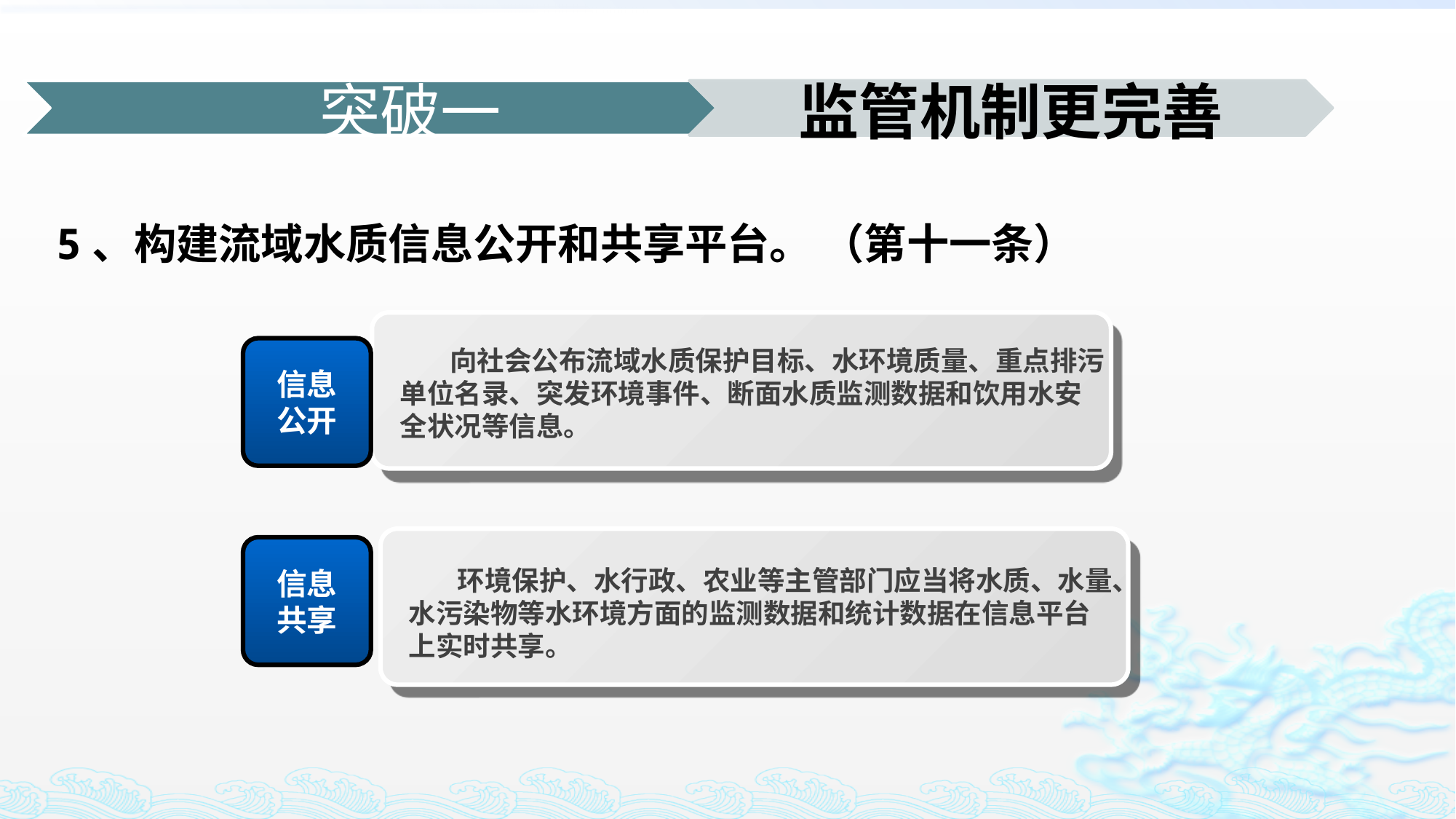

突破一
监管机制更完善
5、构建流域水质信息公开和共享平台。 （第十一条）

信息
公开
       向社会公布流域水质保护目标、水环境质量、重点排污单位名录、突发环境事件、断面水质监测数据和饮用水安全状况等信息。

信息
共享
环境保护、水行政、农业等主管部门应当将水质、水量、水污染物等水环境方面的监测数据和统计数据在信息平台上实时共享。